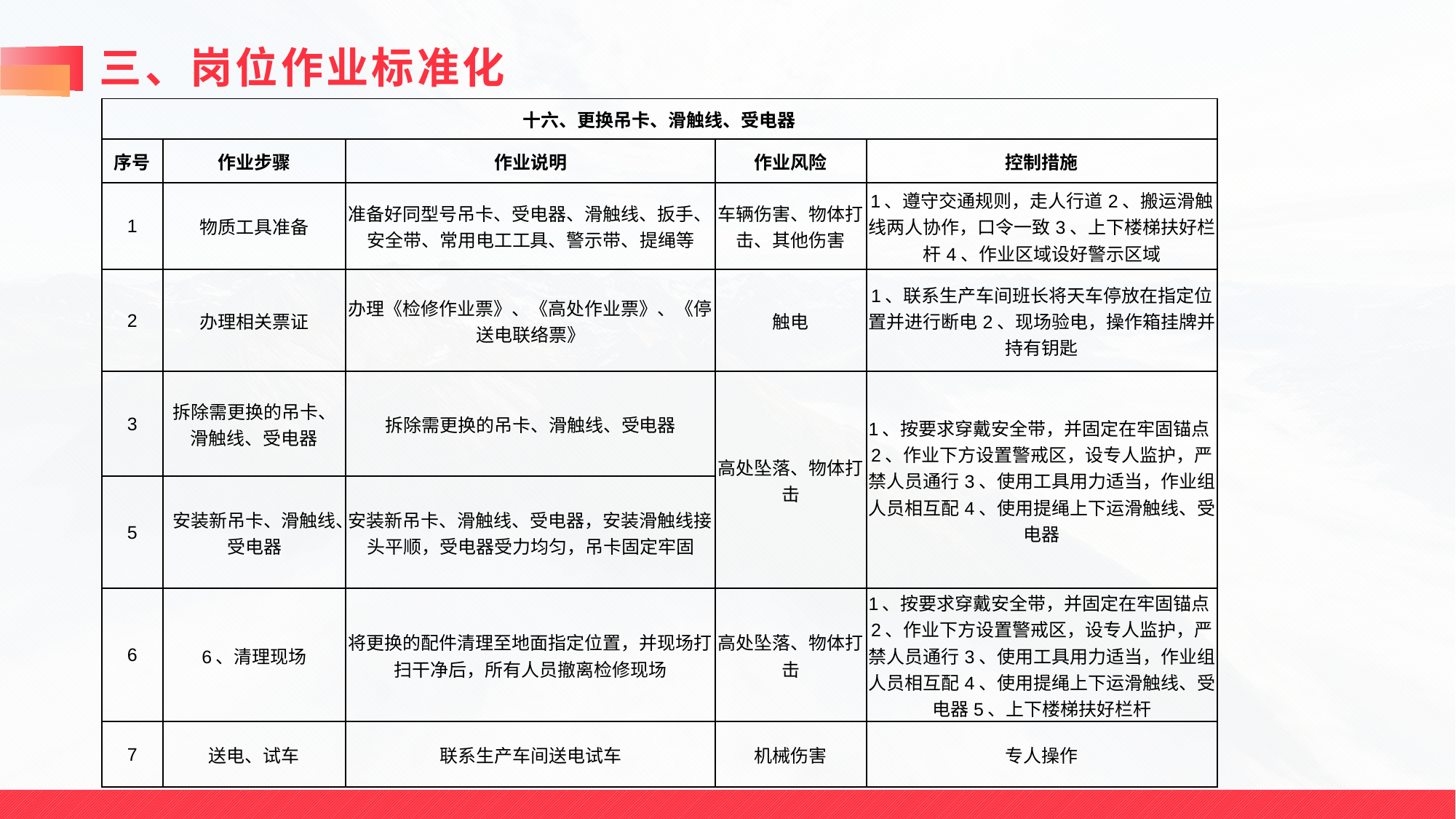

# 三、岗位作业标准化
| 十六、更换吊卡、滑触线、受电器 |  |  |  |  |
| --- | --- | --- | --- | --- |
| 序号 | 作业步骤 | 作业说明 | 作业风险 | 控制措施 |
| 1 | 物质工具准备 | 准备好同型号吊卡、受电器、滑触线、扳手、安全带、常用电工工具、警示带、提绳等 | 车辆伤害、物体打击、其他伤害 | 1、遵守交通规则，走人行道2、搬运滑触线两人协作，口令一致3、上下楼梯扶好栏杆4、作业区域设好警示区域 |
| 2 | 办理相关票证 | 办理《检修作业票》、《高处作业票》、《停送电联络票》 | 触电 | 1、联系生产车间班长将天车停放在指定位置并进行断电2、现场验电，操作箱挂牌并持有钥匙 |
| 3 | 拆除需更换的吊卡、滑触线、受电器 | 拆除需更换的吊卡、滑触线、受电器 | 高处坠落、物体打击 | 1、按要求穿戴安全带，并固定在牢固锚点2、作业下方设置警戒区，设专人监护，严禁人员通行3、使用工具用力适当，作业组人员相互配4、使用提绳上下运滑触线、受电器 |
| 5 | 安装新吊卡、滑触线、受电器 | 安装新吊卡、滑触线、受电器，安装滑触线接头平顺，受电器受力均匀，吊卡固定牢固 |  |  |
| 6 | 6、清理现场 | 将更换的配件清理至地面指定位置，并现场打扫干净后，所有人员撤离检修现场 | 高处坠落、物体打击 | 1、按要求穿戴安全带，并固定在牢固锚点2、作业下方设置警戒区，设专人监护，严禁人员通行3、使用工具用力适当，作业组人员相互配4、使用提绳上下运滑触线、受电器5、上下楼梯扶好栏杆 |
| 7 | 送电、试车 | 联系生产车间送电试车 | 机械伤害 | 专人操作 |
44